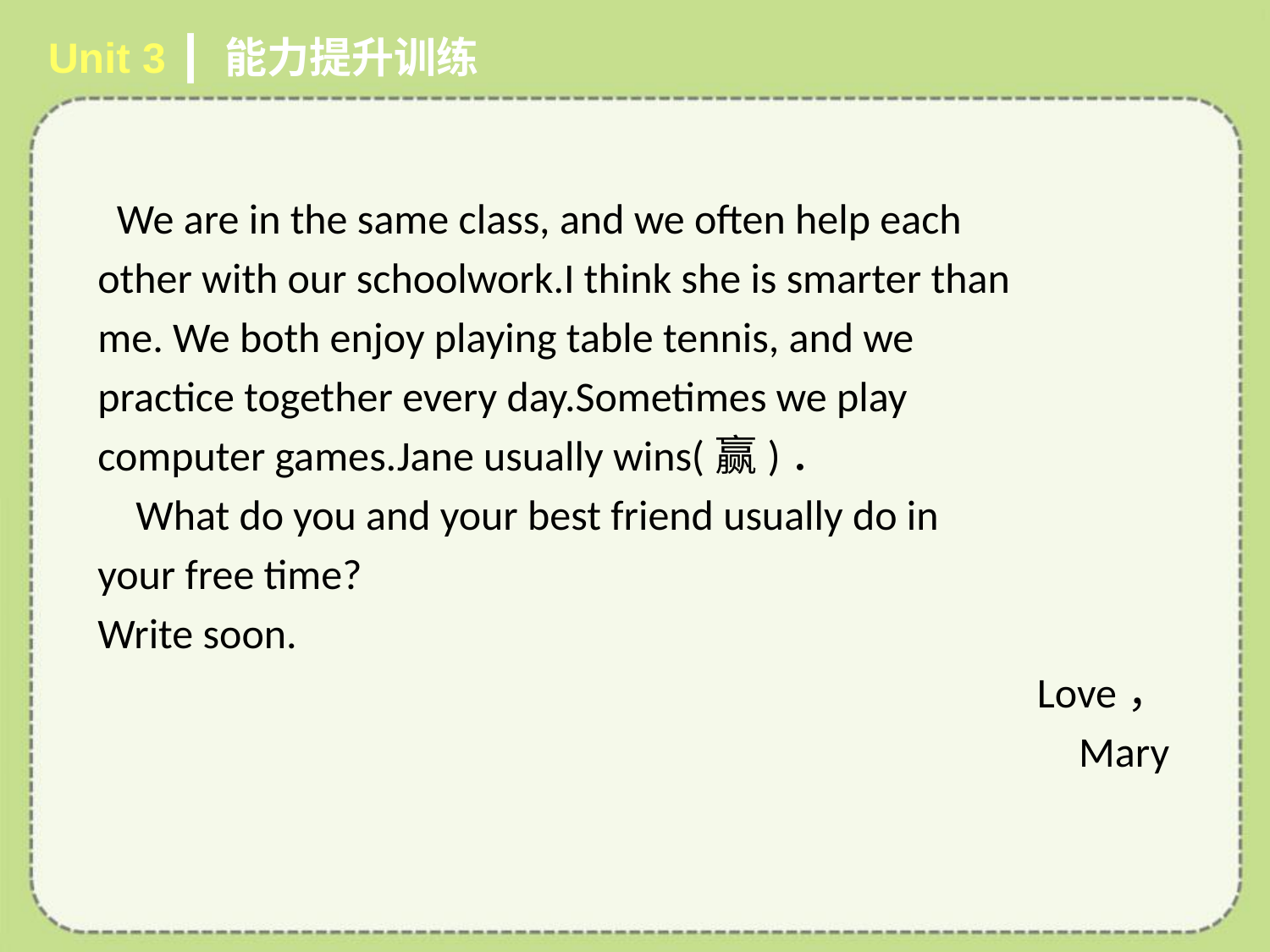

Unit 3 ┃ 能力提升训练
# We are in the same class, and we often help each
other with our schoolwork.I think she is smarter than
me. We both enjoy playing table tennis, and we
practice together every day.Sometimes we play
computer games.Jane usually wins(赢)．
    What do you and your best friend usually do in
your free time?
Write soon.
Love，
Mary